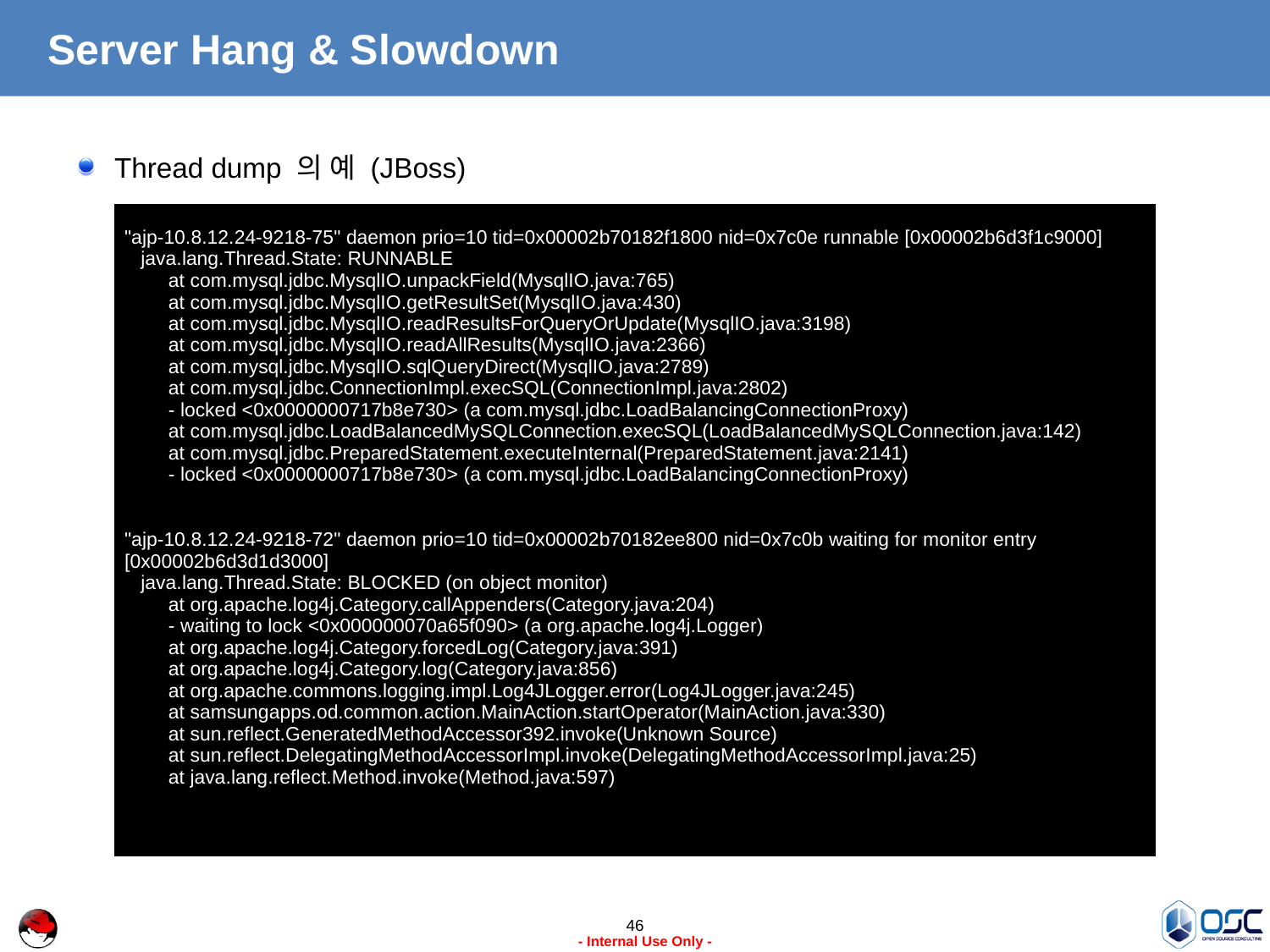

# Server Hang & Slowdown
Thread dump 의 예 (JBoss)
| "ajp-10.8.12.24-9218-75" daemon prio=10 tid=0x00002b70182f1800 nid=0x7c0e runnable [0x00002b6d3f1c9000] java.lang.Thread.State: RUNNABLE at com.mysql.jdbc.MysqlIO.unpackField(MysqlIO.java:765) at com.mysql.jdbc.MysqlIO.getResultSet(MysqlIO.java:430) at com.mysql.jdbc.MysqlIO.readResultsForQueryOrUpdate(MysqlIO.java:3198) at com.mysql.jdbc.MysqlIO.readAllResults(MysqlIO.java:2366) at com.mysql.jdbc.MysqlIO.sqlQueryDirect(MysqlIO.java:2789) at com.mysql.jdbc.ConnectionImpl.execSQL(ConnectionImpl.java:2802) - locked <0x0000000717b8e730> (a com.mysql.jdbc.LoadBalancingConnectionProxy) at com.mysql.jdbc.LoadBalancedMySQLConnection.execSQL(LoadBalancedMySQLConnection.java:142) at com.mysql.jdbc.PreparedStatement.executeInternal(PreparedStatement.java:2141) - locked <0x0000000717b8e730> (a com.mysql.jdbc.LoadBalancingConnectionProxy) "ajp-10.8.12.24-9218-72" daemon prio=10 tid=0x00002b70182ee800 nid=0x7c0b waiting for monitor entry [0x00002b6d3d1d3000] java.lang.Thread.State: BLOCKED (on object monitor) at org.apache.log4j.Category.callAppenders(Category.java:204) - waiting to lock <0x000000070a65f090> (a org.apache.log4j.Logger) at org.apache.log4j.Category.forcedLog(Category.java:391) at org.apache.log4j.Category.log(Category.java:856) at org.apache.commons.logging.impl.Log4JLogger.error(Log4JLogger.java:245) at samsungapps.od.common.action.MainAction.startOperator(MainAction.java:330) at sun.reflect.GeneratedMethodAccessor392.invoke(Unknown Source) at sun.reflect.DelegatingMethodAccessorImpl.invoke(DelegatingMethodAccessorImpl.java:25) at java.lang.reflect.Method.invoke(Method.java:597) |
| --- |